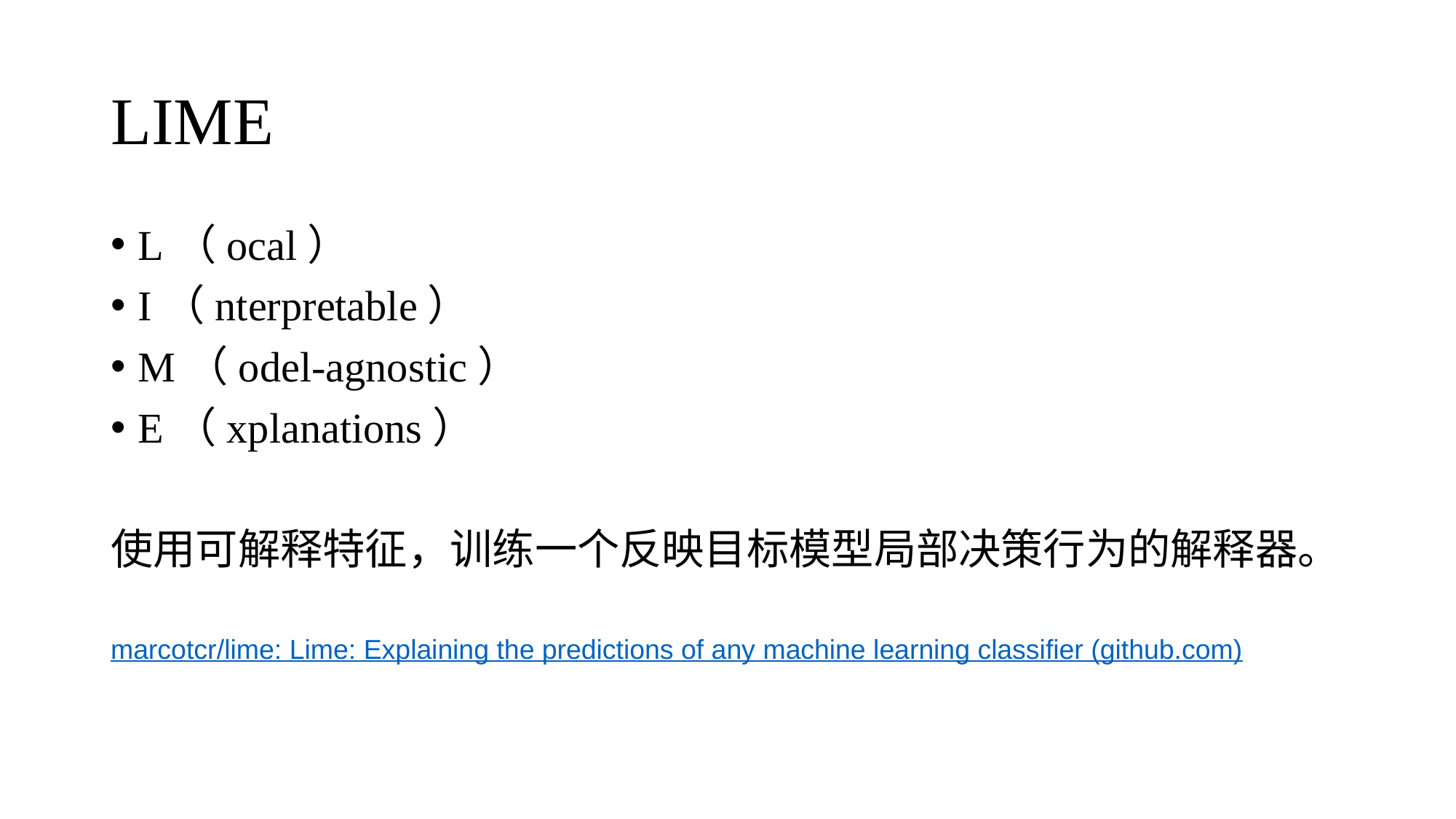

# LIME
L（ocal）
I（nterpretable）
M（odel-agnostic）
E（xplanations）

使用可解释特征，训练一个反映目标模型局部决策行为的解释器。

marcotcr/lime: Lime: Explaining the predictions of any machine learning classifier (github.com)